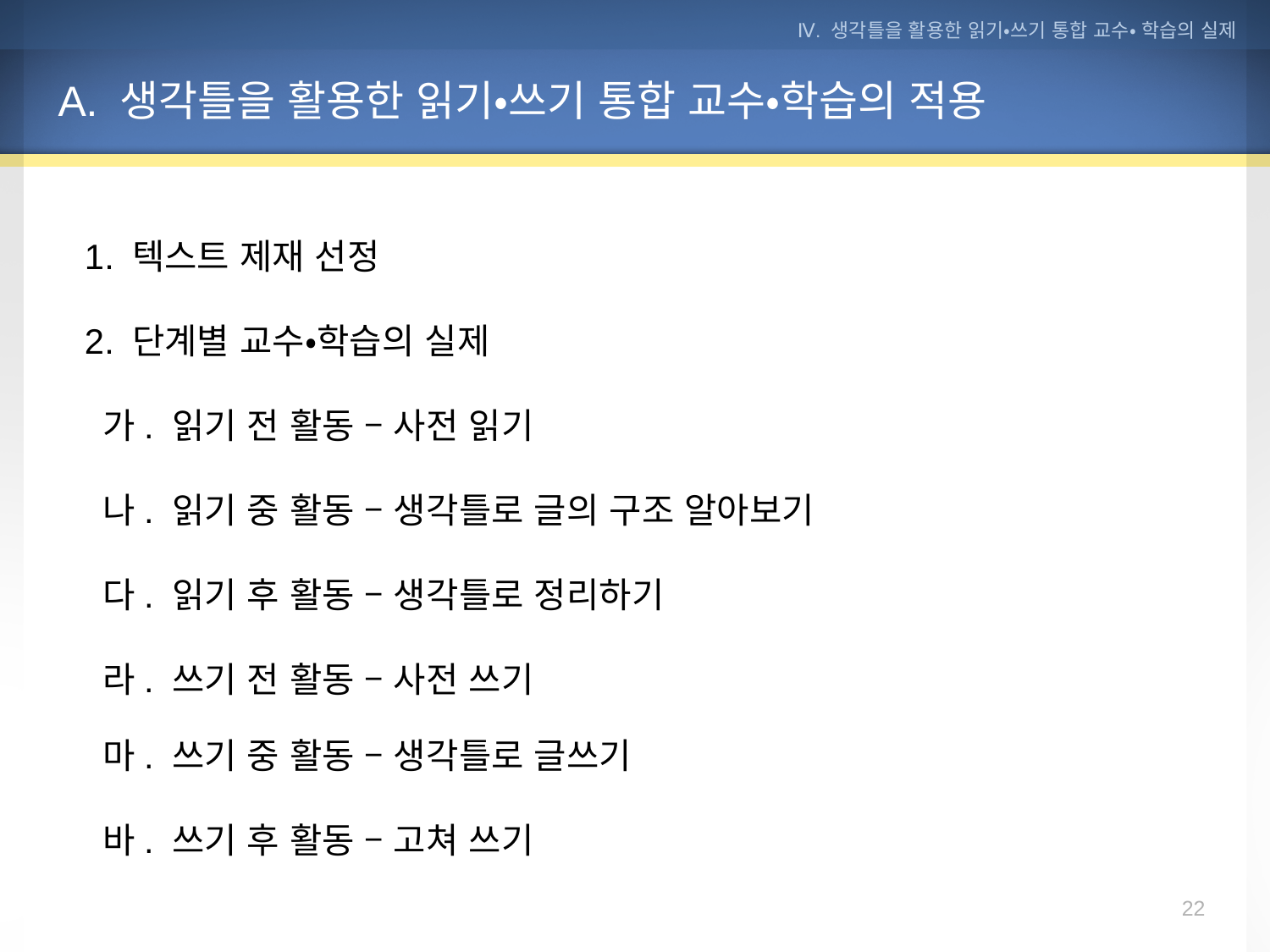

Ⅳ. 생각틀을 활용한 읽기•쓰기 통합 교수• 학습의 실제
A. 생각틀을 활용한 읽기•쓰기 통합 교수•학습의 적용
1. 텍스트 제재 선정

2. 단계별 교수•학습의 실제

 가. 읽기 전 활동 – 사전 읽기

 나. 읽기 중 활동 – 생각틀로 글의 구조 알아보기

 다. 읽기 후 활동 – 생각틀로 정리하기

 라. 쓰기 전 활동 – 사전 쓰기

 마. 쓰기 중 활동 – 생각틀로 글쓰기

 바. 쓰기 후 활동 – 고쳐 쓰기

22